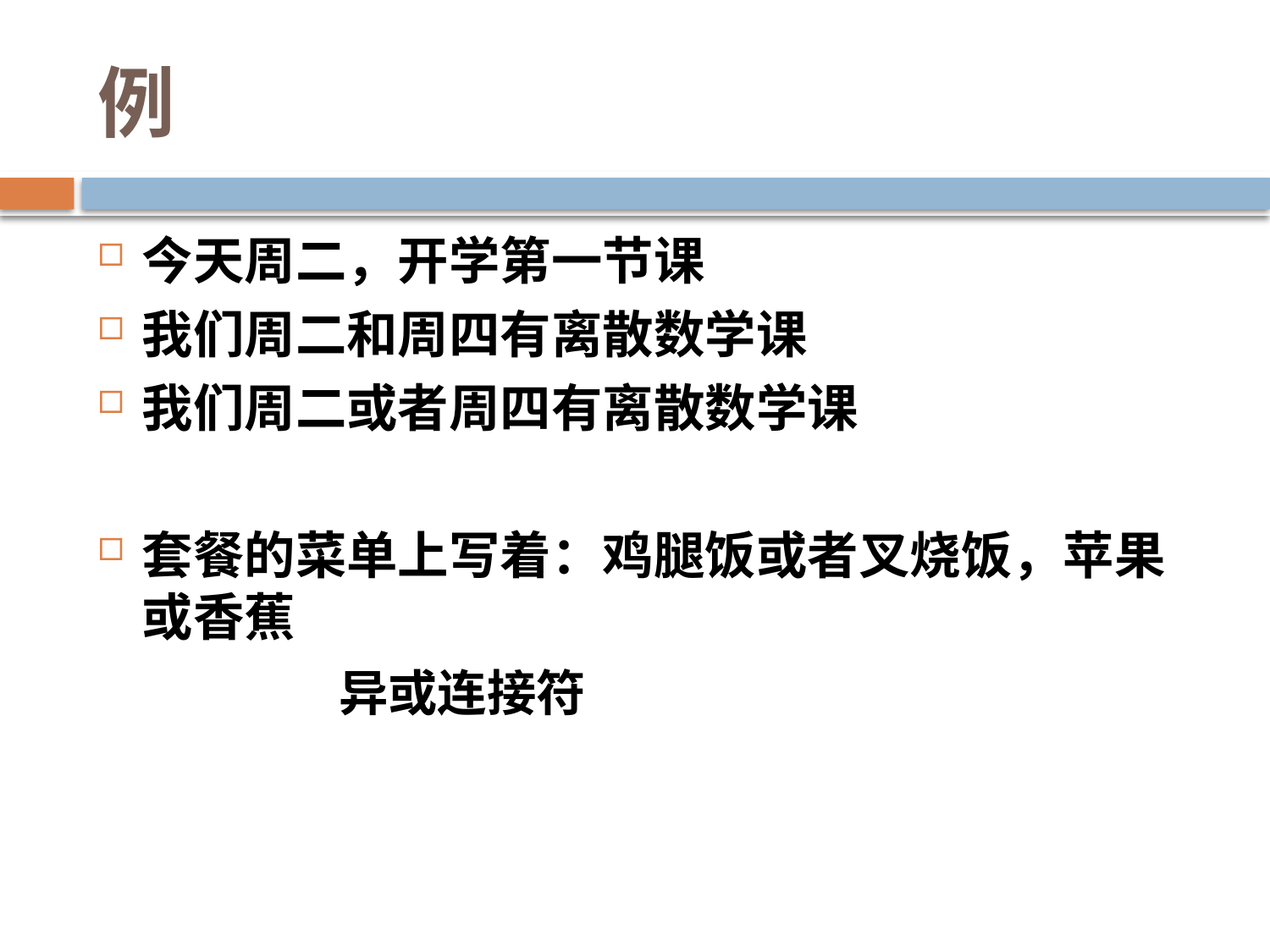

# 例
今天周二，开学第一节课
我们周二和周四有离散数学课
我们周二或者周四有离散数学课

套餐的菜单上写着：鸡腿饭或者叉烧饭，苹果或香蕉
异或连接符